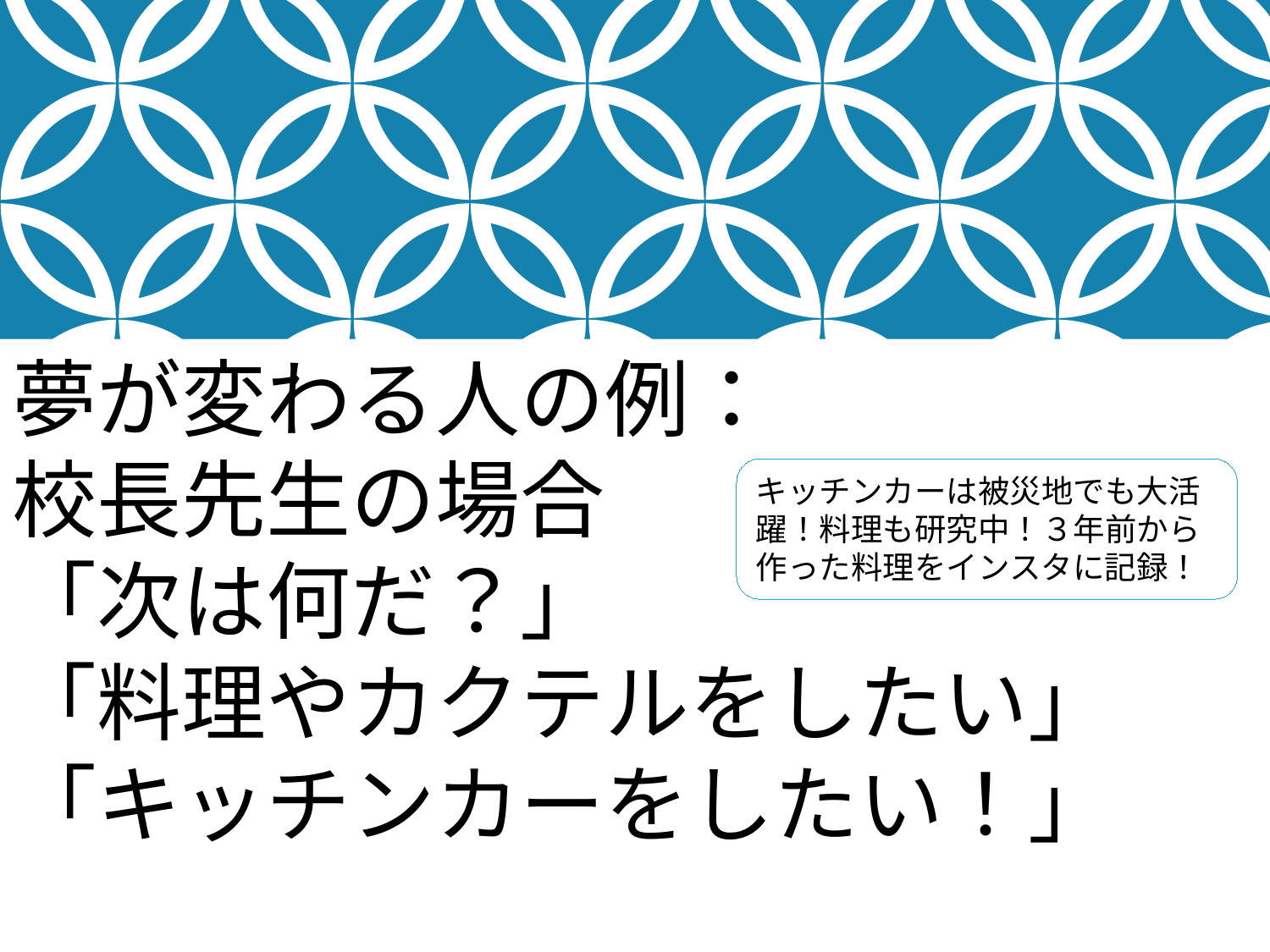

夢が変わる人の例：
校長先生の場合
「次は何だ？」
「料理やカクテルをしたい」
「キッチンカーをしたい！」
キッチンカーは被災地でも大活躍！料理も研究中！３年前から作った料理をインスタに記録！